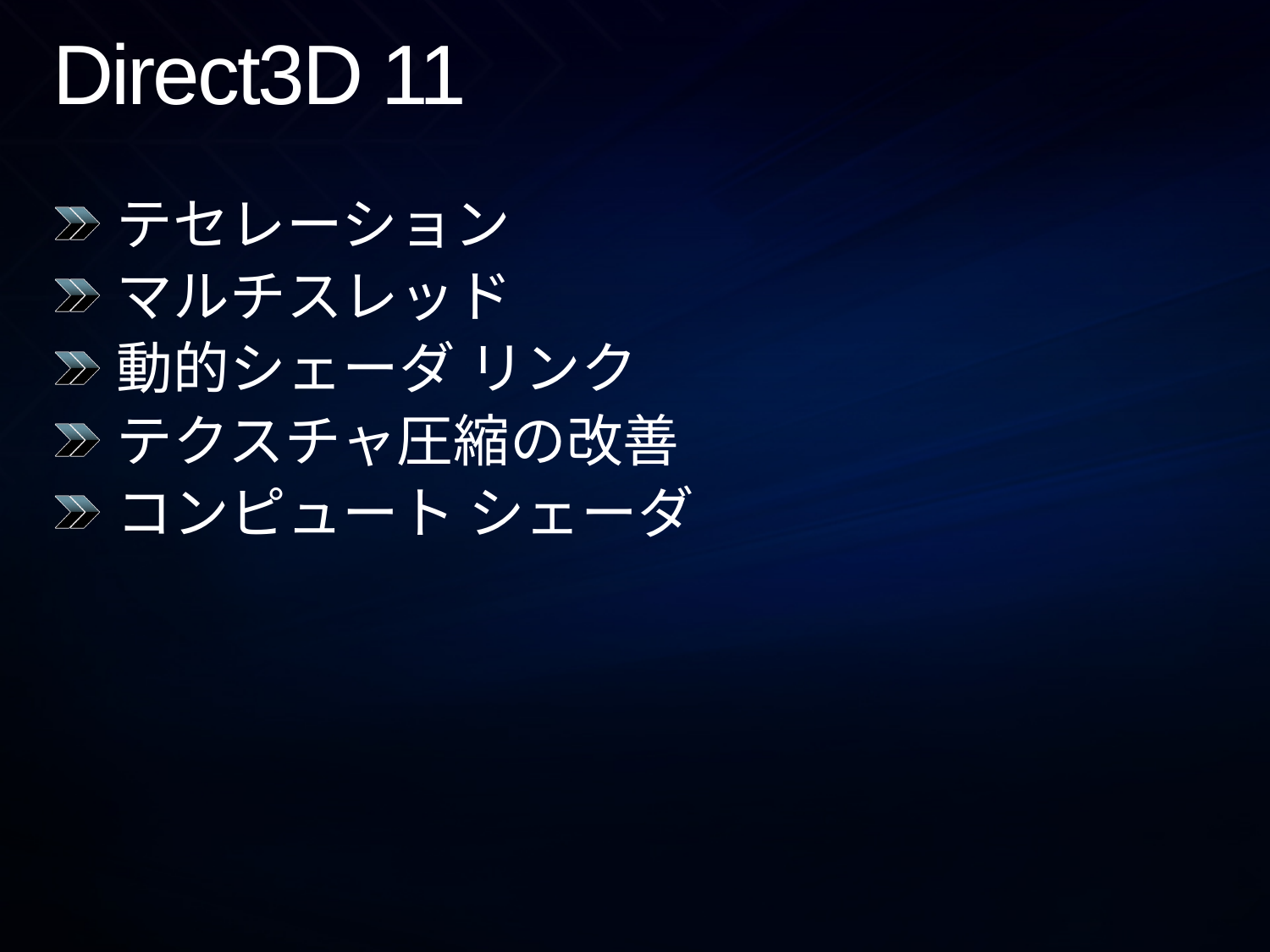

# Direct3D 11
テセレーション
マルチスレッド
動的シェーダ リンク
テクスチャ圧縮の改善
コンピュート シェーダ